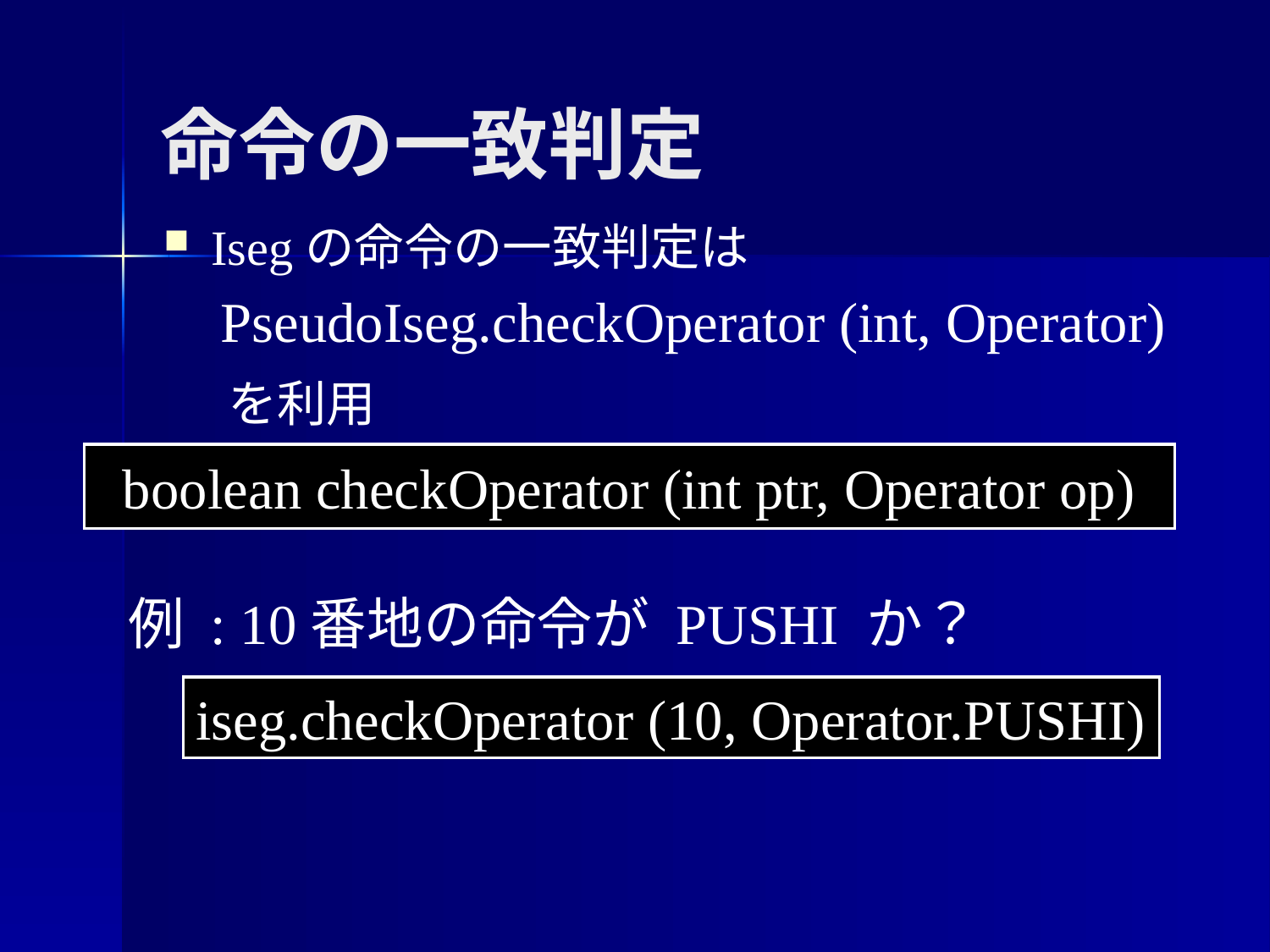

命令の一致判定
Isegの命令の一致判定は
    PseudoIseg.checkOperator (int, Operator)
    を利用
boolean checkOperator (int ptr, Operator op)
例 : 10番地の命令が PUSHI か？
iseg.checkOperator (10, Operator.PUSHI)